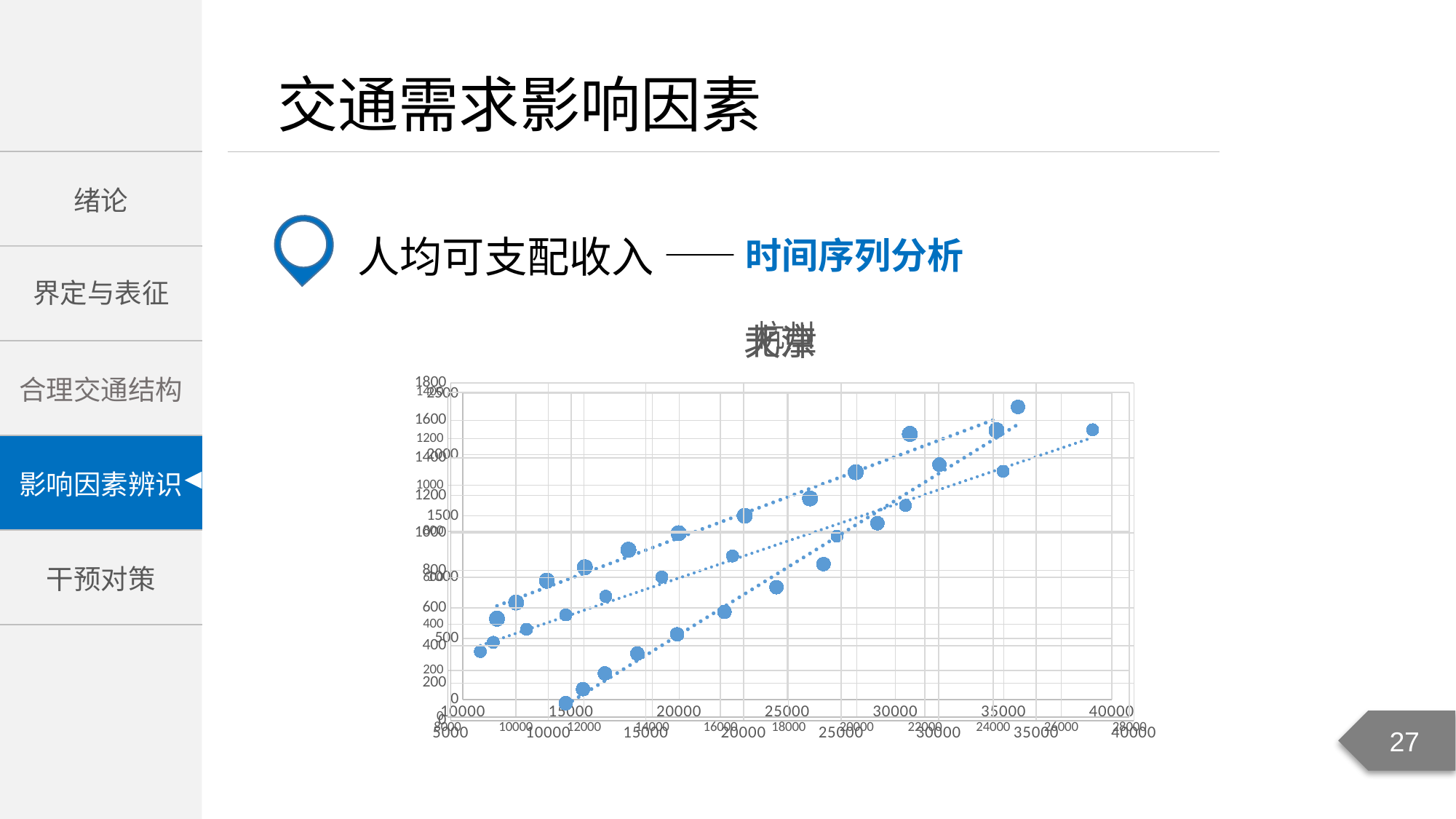

人均可支配收入
——时间序列分析

### Chart: 杭州

| Category |  |
|---|---|

### Chart: 天津

| Category |  |
|---|---|

### Chart: 北京

| Category |  |
|---|---|